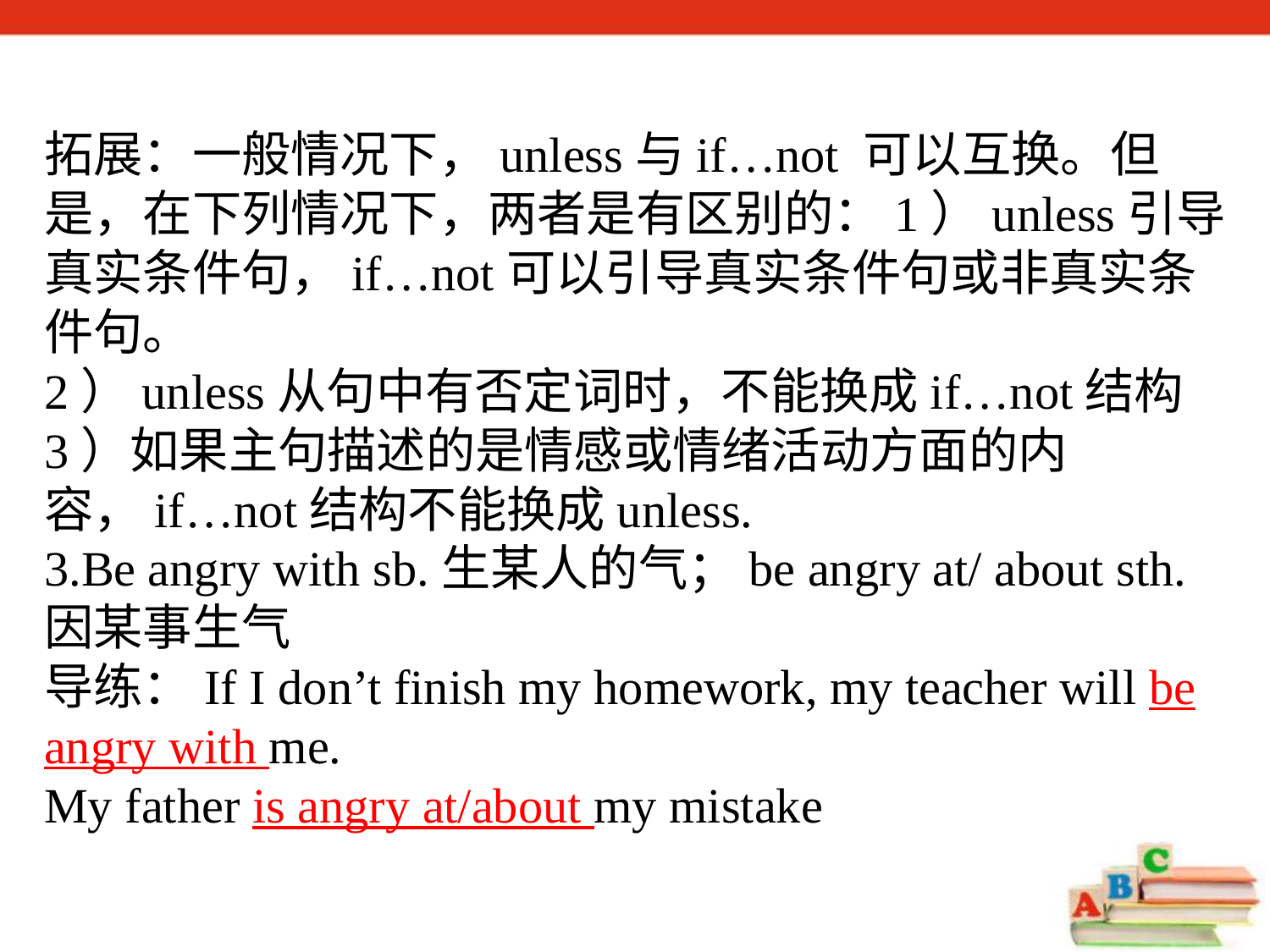

拓展：一般情况下，unless与if…not 可以互换。但是，在下列情况下，两者是有区别的：1）unless引导真实条件句，if…not可以引导真实条件句或非真实条件句。
2）unless从句中有否定词时，不能换成if…not结构
3）如果主句描述的是情感或情绪活动方面的内容，if…not结构不能换成unless.
3.Be angry with sb.生某人的气；be angry at/ about sth.因某事生气
导练：If I don’t finish my homework, my teacher will be angry with me.
My father is angry at/about my mistake